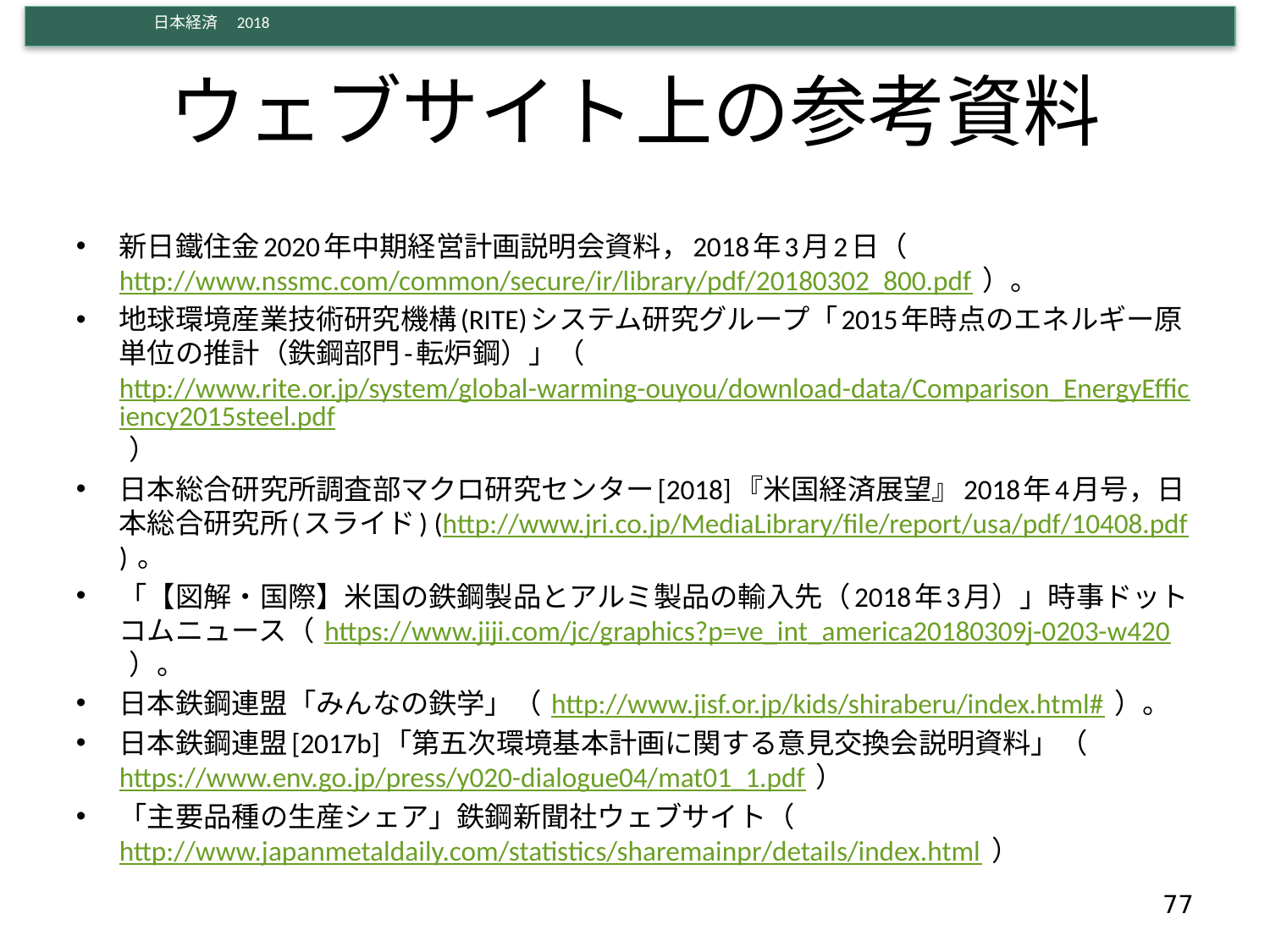

# ウェブサイト上の参考資料
新日鐵住金2020年中期経営計画説明会資料，2018年3月2日（ http://www.nssmc.com/common/secure/ir/library/pdf/20180302_800.pdf ）。
地球環境産業技術研究機構(RITE)システム研究グループ「2015年時点のエネルギー原単位の推計（鉄鋼部門-転炉鋼）」（ http://www.rite.or.jp/system/global-warming-ouyou/download-data/Comparison_EnergyEfficiency2015steel.pdf ）
日本総合研究所調査部マクロ研究センター[2018]『米国経済展望』2018年4月号，日本総合研究所(スライド) (http://www.jri.co.jp/MediaLibrary/file/report/usa/pdf/10408.pdf ) 。
「【図解・国際】米国の鉄鋼製品とアルミ製品の輸入先（2018年3月）」時事ドットコムニュース（ https://www.jiji.com/jc/graphics?p=ve_int_america20180309j-0203-w420 ）。
日本鉄鋼連盟「みんなの鉄学」（ http://www.jisf.or.jp/kids/shiraberu/index.html# ）。
日本鉄鋼連盟[2017b]「第五次環境基本計画に関する意見交換会説明資料」（ https://www.env.go.jp/press/y020-dialogue04/mat01_1.pdf ）
「主要品種の生産シェア」鉄鋼新聞社ウェブサイト（ http://www.japanmetaldaily.com/statistics/sharemainpr/details/index.html ）
77